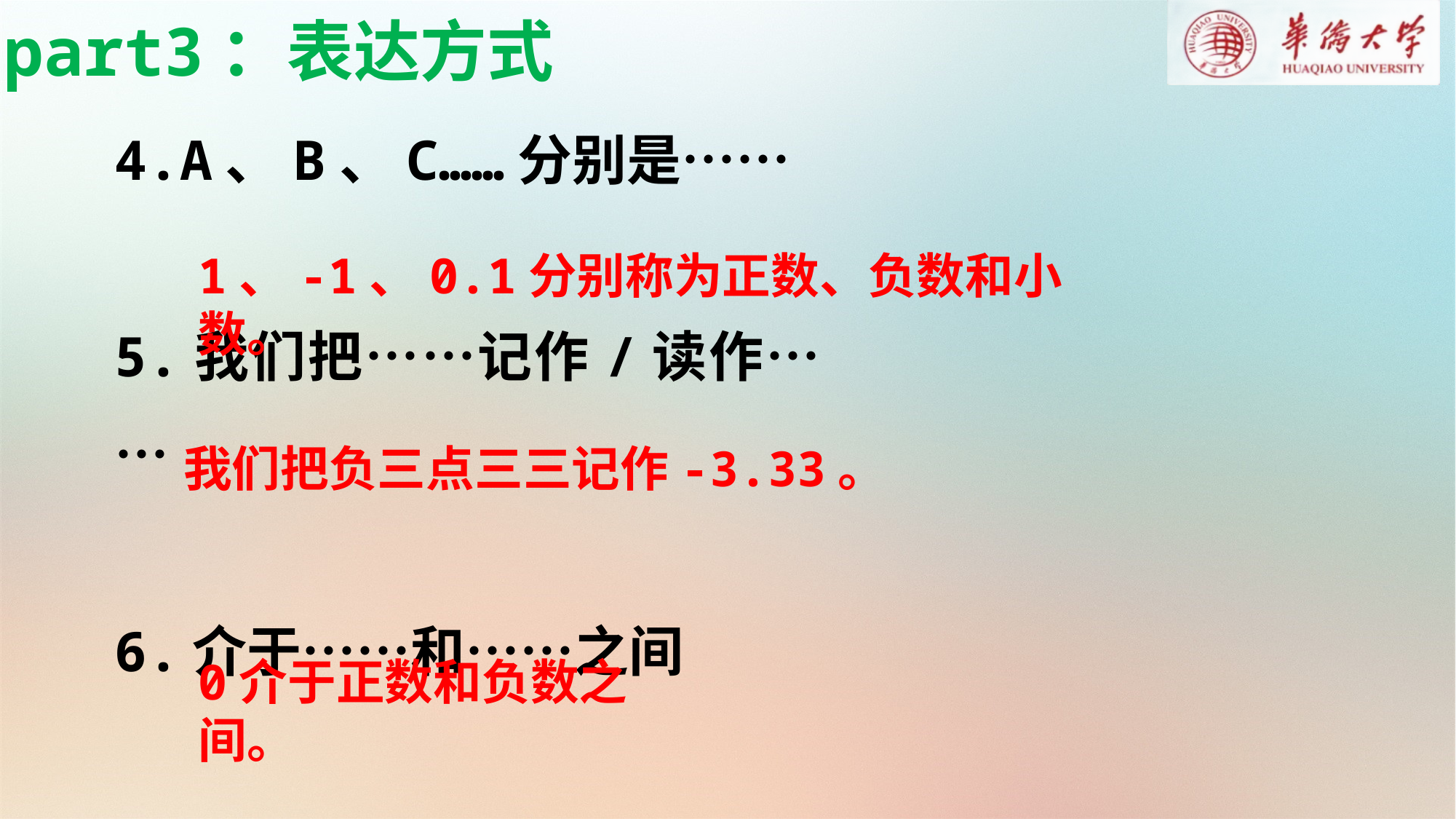

part3：表达方式

4.A、B、C……分别是……

5.我们把……记作/读作……

6.介于……和……之间

1、-1、0.1分别称为正数、负数和小数。
我们把负三点三三记作-3.33。
0介于正数和负数之间。